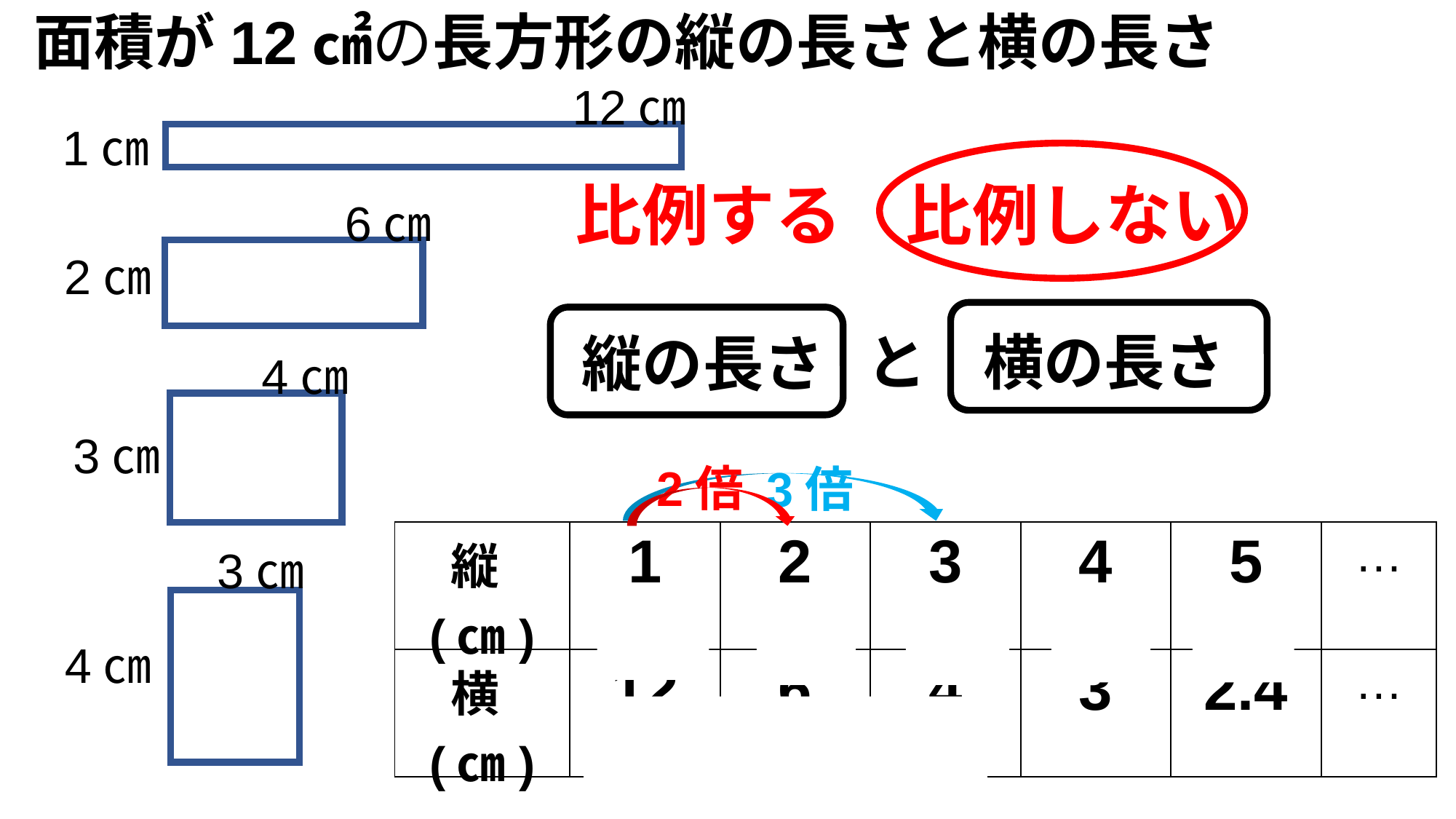

面積が12㎠の長方形の縦の長さと横の長さ
12㎝
1㎝

比例する
比例しない
6㎝

2㎝

と
横の長さ
縦の長さ
4㎝

3㎝
2倍
3倍

| 縦(㎝) | 1 | 2 | 3 | 4 | 5 | … |
| --- | --- | --- | --- | --- | --- | --- |
| 横(㎝) | 12 | 6 | 4 | 3 | 2.4 | … |
3㎝

4㎝
1
3
1
2